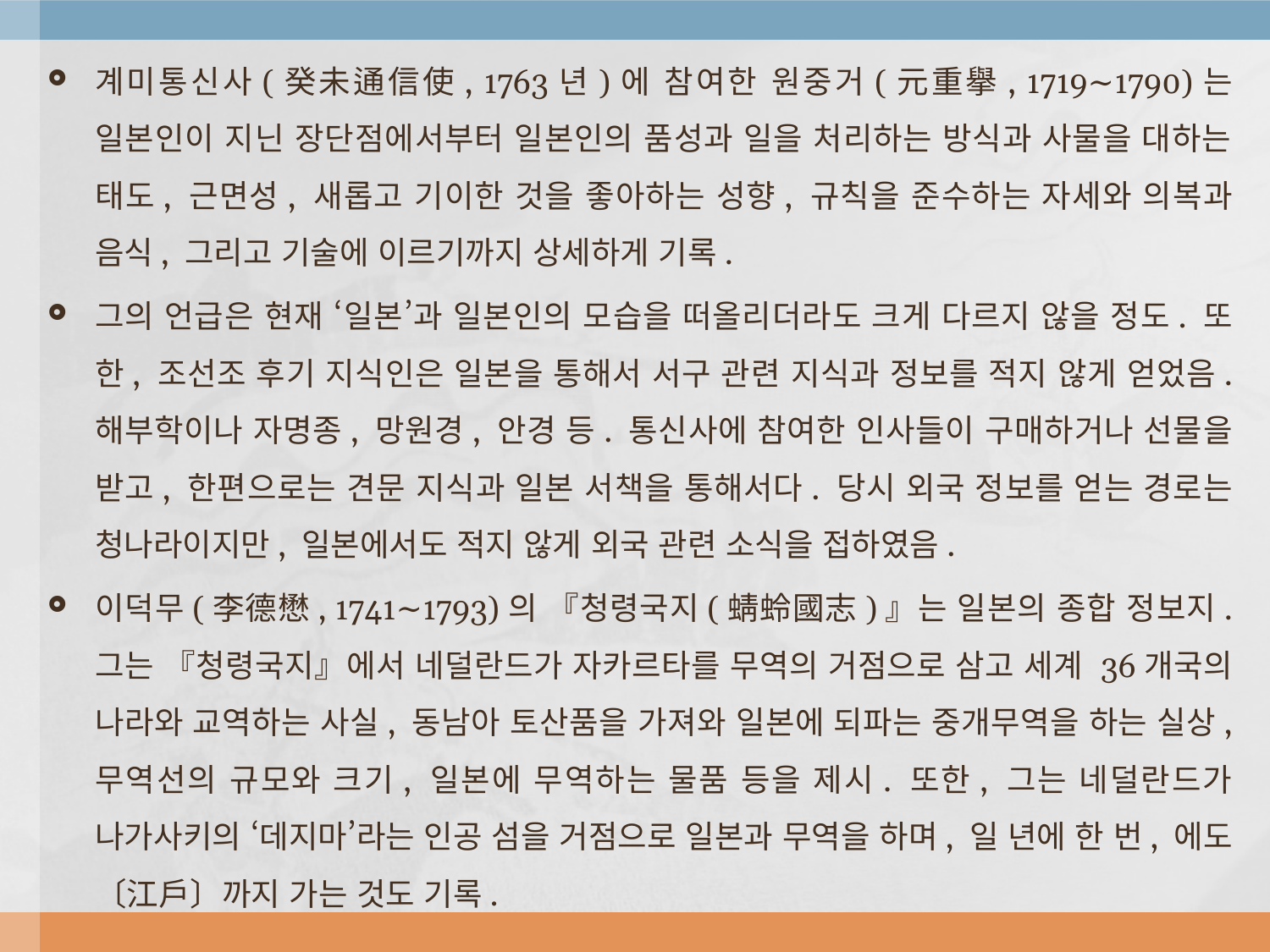

계미통신사(癸未通信使, 1763년)에 참여한 원중거(元重擧, 1719∼1790)는 일본인이 지닌 장단점에서부터 일본인의 품성과 일을 처리하는 방식과 사물을 대하는 태도, 근면성, 새롭고 기이한 것을 좋아하는 성향, 규칙을 준수하는 자세와 의복과 음식, 그리고 기술에 이르기까지 상세하게 기록.
그의 언급은 현재 ‘일본’과 일본인의 모습을 떠올리더라도 크게 다르지 않을 정도. 또한, 조선조 후기 지식인은 일본을 통해서 서구 관련 지식과 정보를 적지 않게 얻었음. 해부학이나 자명종, 망원경, 안경 등. 통신사에 참여한 인사들이 구매하거나 선물을 받고, 한편으로는 견문 지식과 일본 서책을 통해서다. 당시 외국 정보를 얻는 경로는 청나라이지만, 일본에서도 적지 않게 외국 관련 소식을 접하였음.
이덕무(李德懋, 1741∼1793)의 『청령국지(蜻蛉國志)』는 일본의 종합 정보지. 그는 『청령국지』에서 네덜란드가 자카르타를 무역의 거점으로 삼고 세계 36개국의 나라와 교역하는 사실, 동남아 토산품을 가져와 일본에 되파는 중개무역을 하는 실상, 무역선의 규모와 크기, 일본에 무역하는 물품 등을 제시. 또한, 그는 네덜란드가 나가사키의 ‘데지마’라는 인공 섬을 거점으로 일본과 무역을 하며, 일 년에 한 번, 에도〔江戶〕까지 가는 것도 기록.